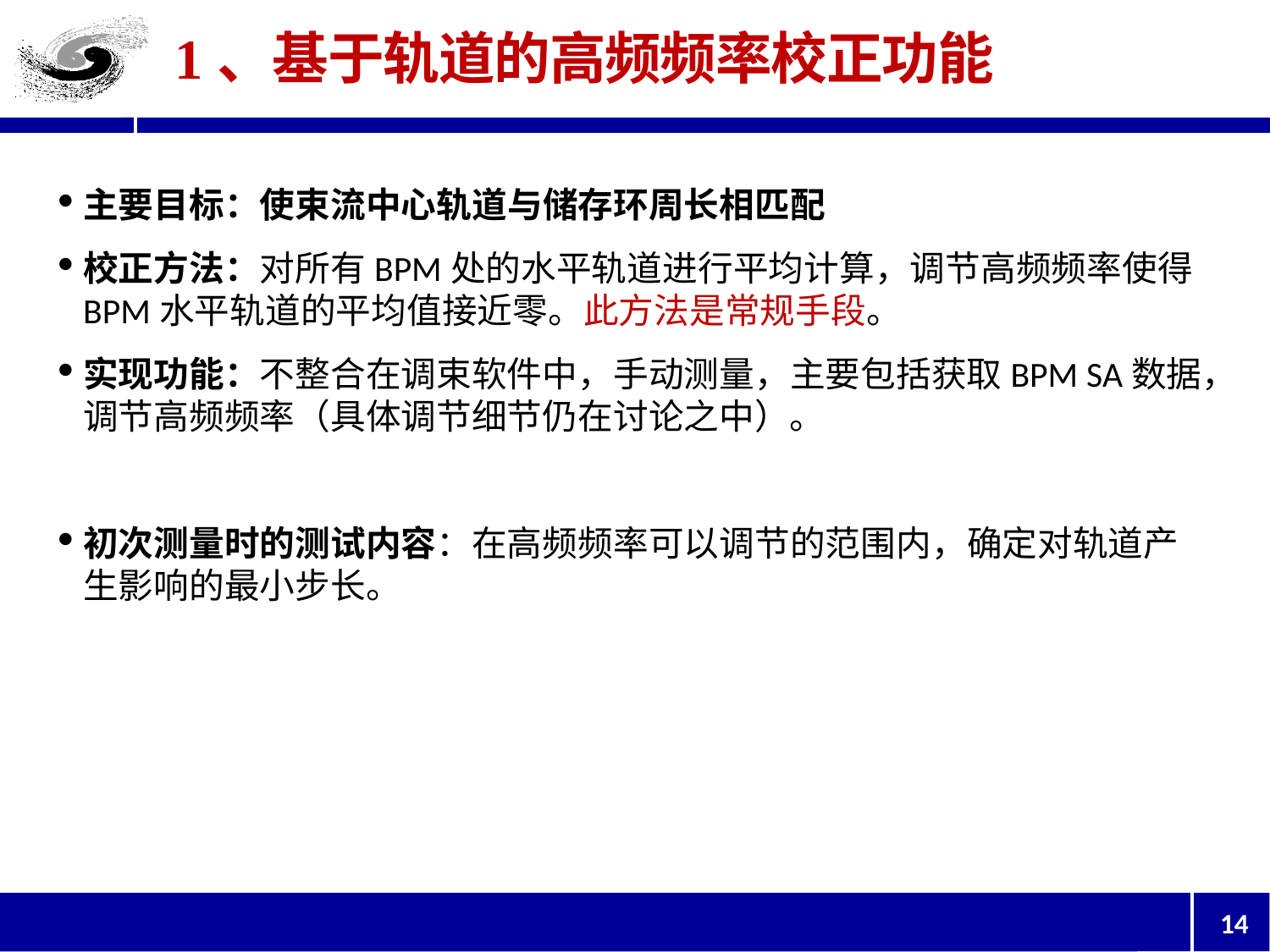

# 1、基于轨道的高频频率校正功能
主要目标：使束流中心轨道与储存环周长相匹配
校正方法：对所有BPM处的水平轨道进行平均计算，调节高频频率使得BPM水平轨道的平均值接近零。此方法是常规手段。
实现功能：不整合在调束软件中，手动测量，主要包括获取BPM SA数据，调节高频频率（具体调节细节仍在讨论之中）。

初次测量时的测试内容：在高频频率可以调节的范围内，确定对轨道产生影响的最小步长。